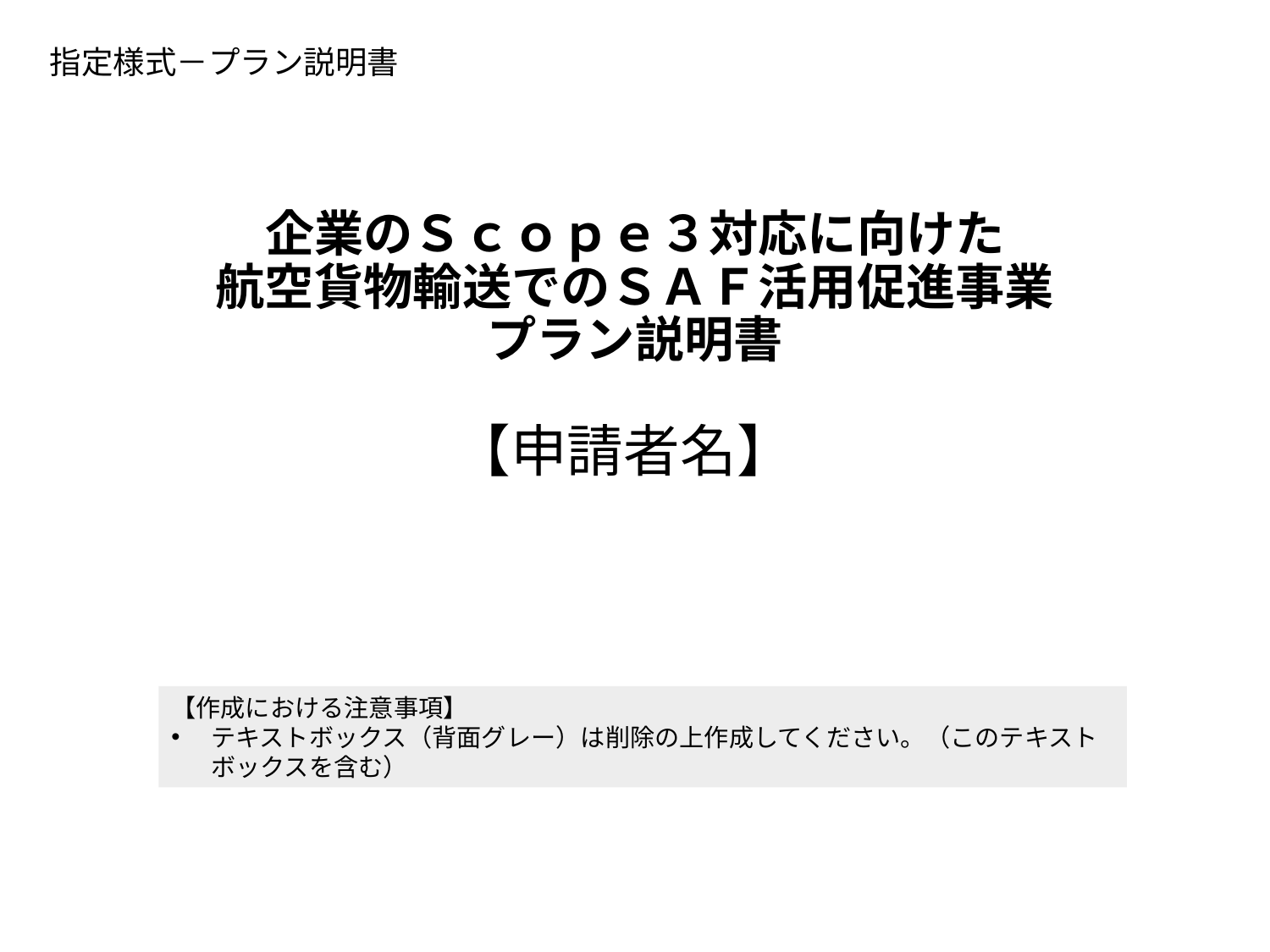

指定様式－プラン説明書
# 企業のＳｃｏｐｅ３対応に向けた 航空貨物輸送でのＳＡＦ活用促進事業 プラン説明書
【申請者名】
【作成における注意事項】
テキストボックス（背面グレー）は削除の上作成してください。（このテキストボックスを含む）